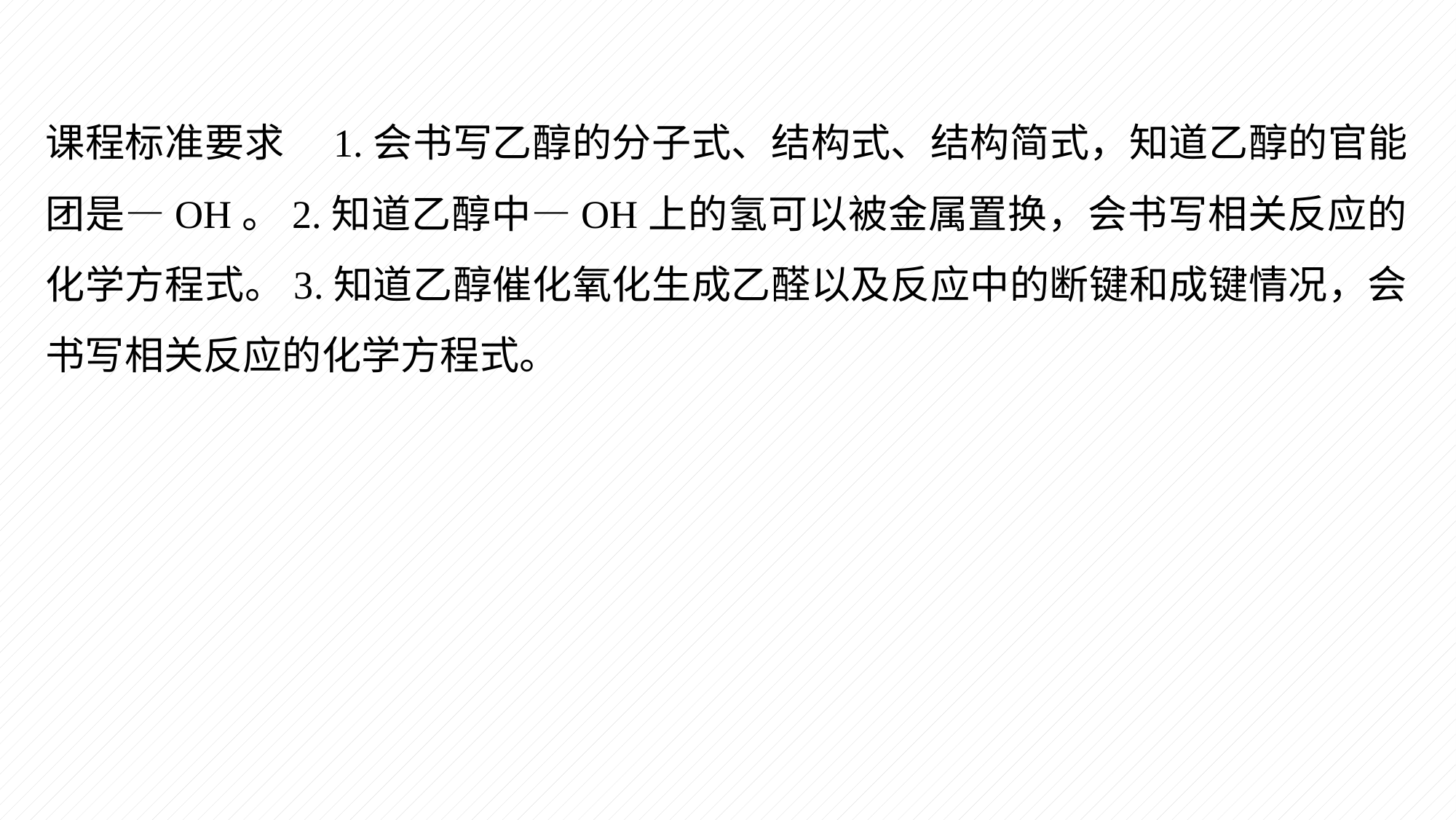

课程标准要求　1.会书写乙醇的分子式、结构式、结构简式，知道乙醇的官能团是—OH。2.知道乙醇中—OH上的氢可以被金属置换，会书写相关反应的化学方程式。3.知道乙醇催化氧化生成乙醛以及反应中的断键和成键情况，会书写相关反应的化学方程式。